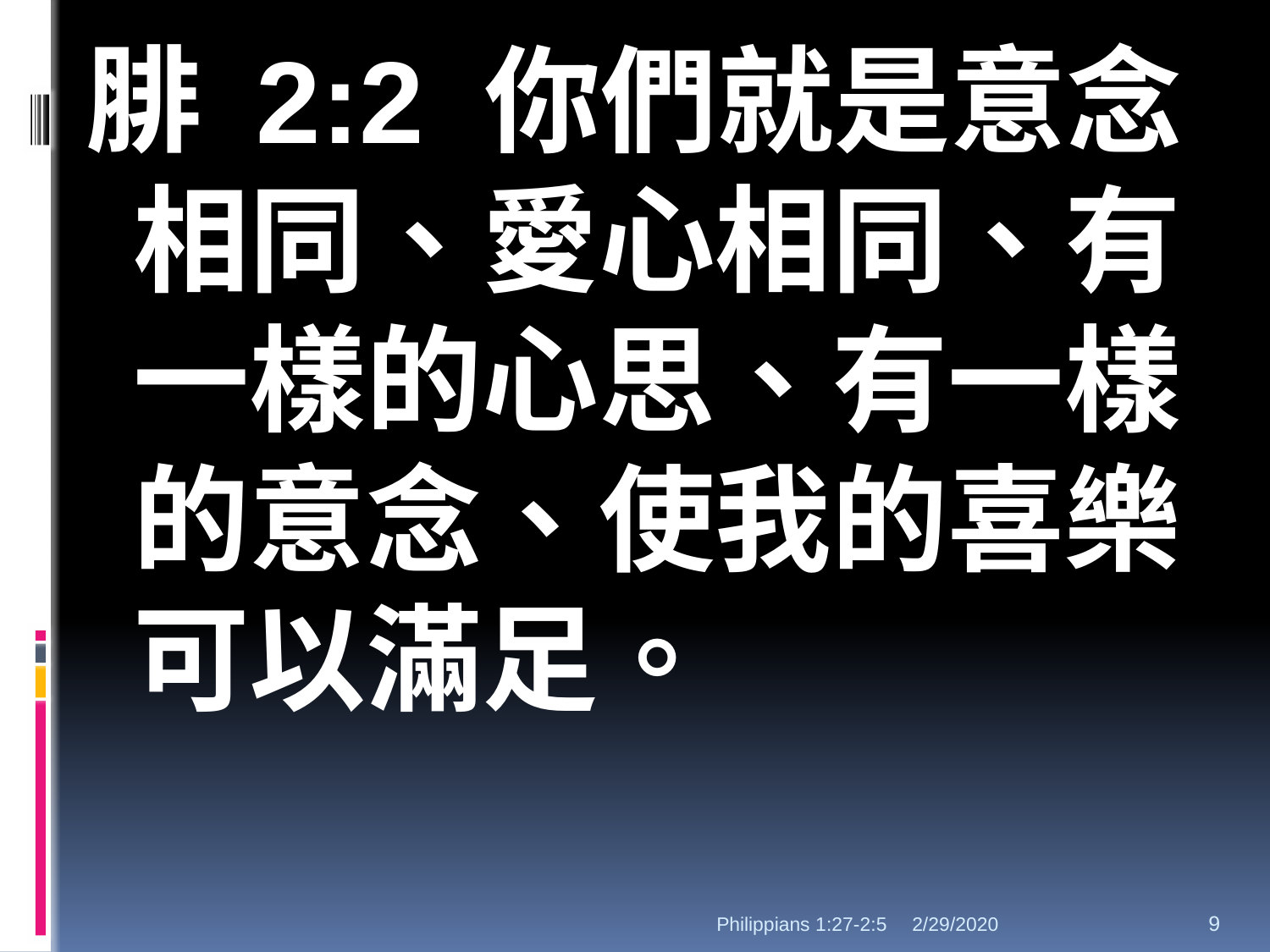

#
腓 2:2 你們就是意念相同、愛心相同、有一樣的心思、有一樣的意念、使我的喜樂可以滿足。
Philippians 1:27-2:5
2/29/2020
9